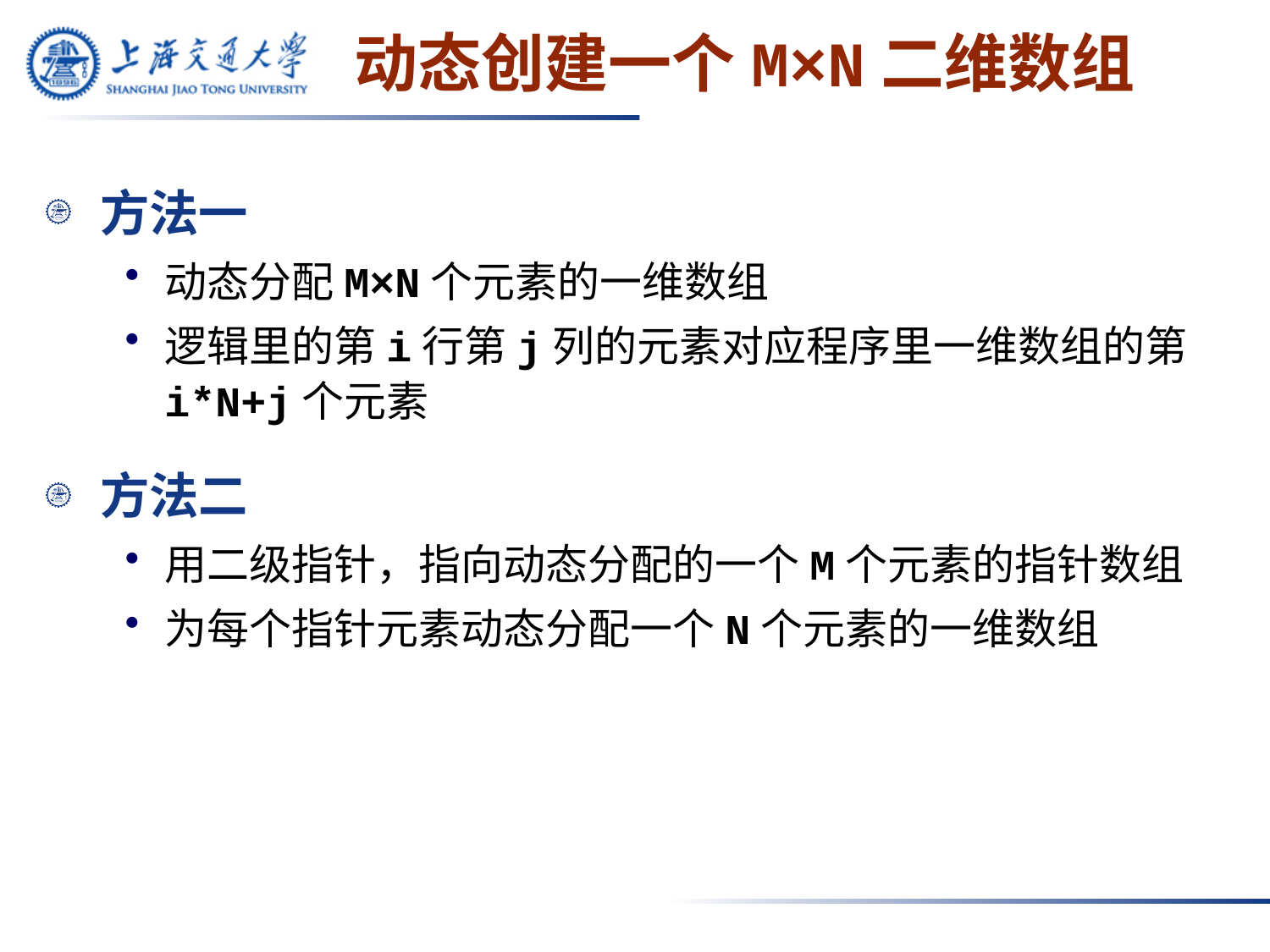

# 动态创建一个M×N二维数组
方法一
动态分配M×N个元素的一维数组
逻辑里的第i行第j列的元素对应程序里一维数组的第i*N+j个元素
方法二
用二级指针，指向动态分配的一个M个元素的指针数组
为每个指针元素动态分配一个N个元素的一维数组